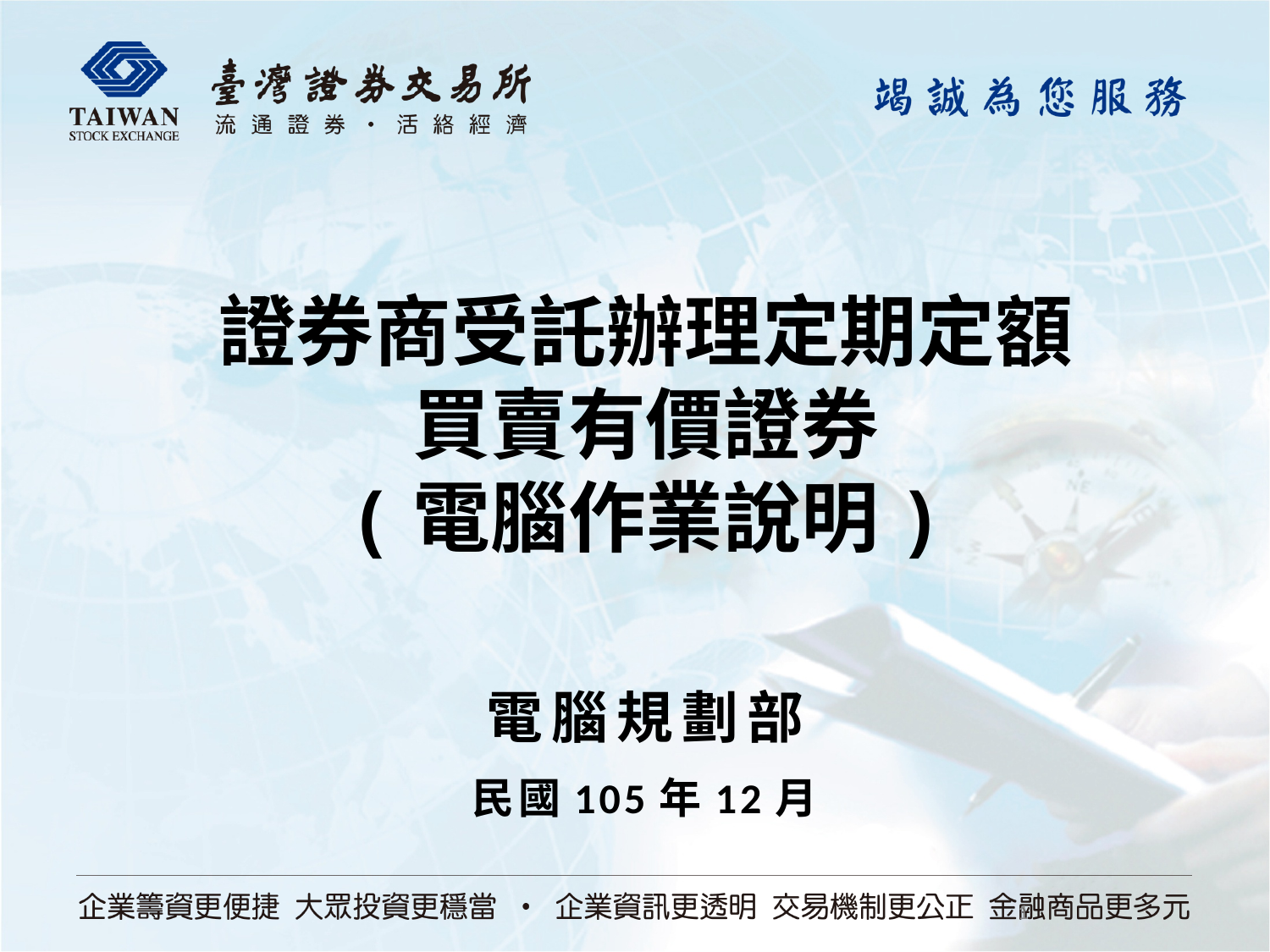

證券商受託辦理定期定額
買賣有價證券
(電腦作業說明)
電腦規劃部
民國105年12月
1